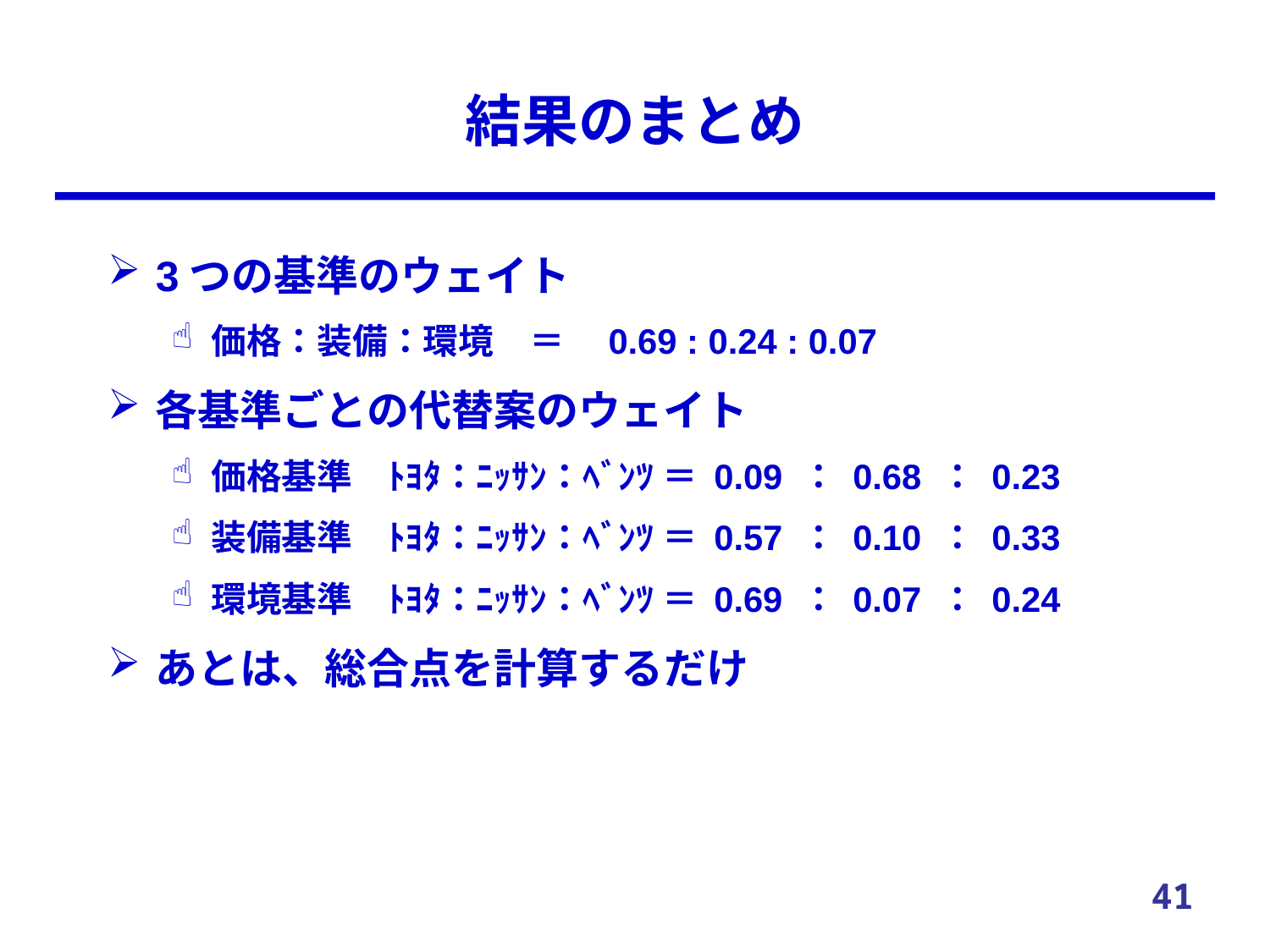

# 結果のまとめ
3つの基準のウェイト
価格：装備：環境　＝　0.69 : 0.24 : 0.07
各基準ごとの代替案のウェイト
価格基準　ﾄﾖﾀ：ﾆｯｻﾝ：ﾍﾞﾝﾂ ＝ 0.09 ： 0.68 ： 0.23
装備基準　ﾄﾖﾀ：ﾆｯｻﾝ：ﾍﾞﾝﾂ ＝ 0.57 ： 0.10 ： 0.33
環境基準　ﾄﾖﾀ：ﾆｯｻﾝ：ﾍﾞﾝﾂ ＝ 0.69 ： 0.07 ： 0.24
あとは、総合点を計算するだけ
41